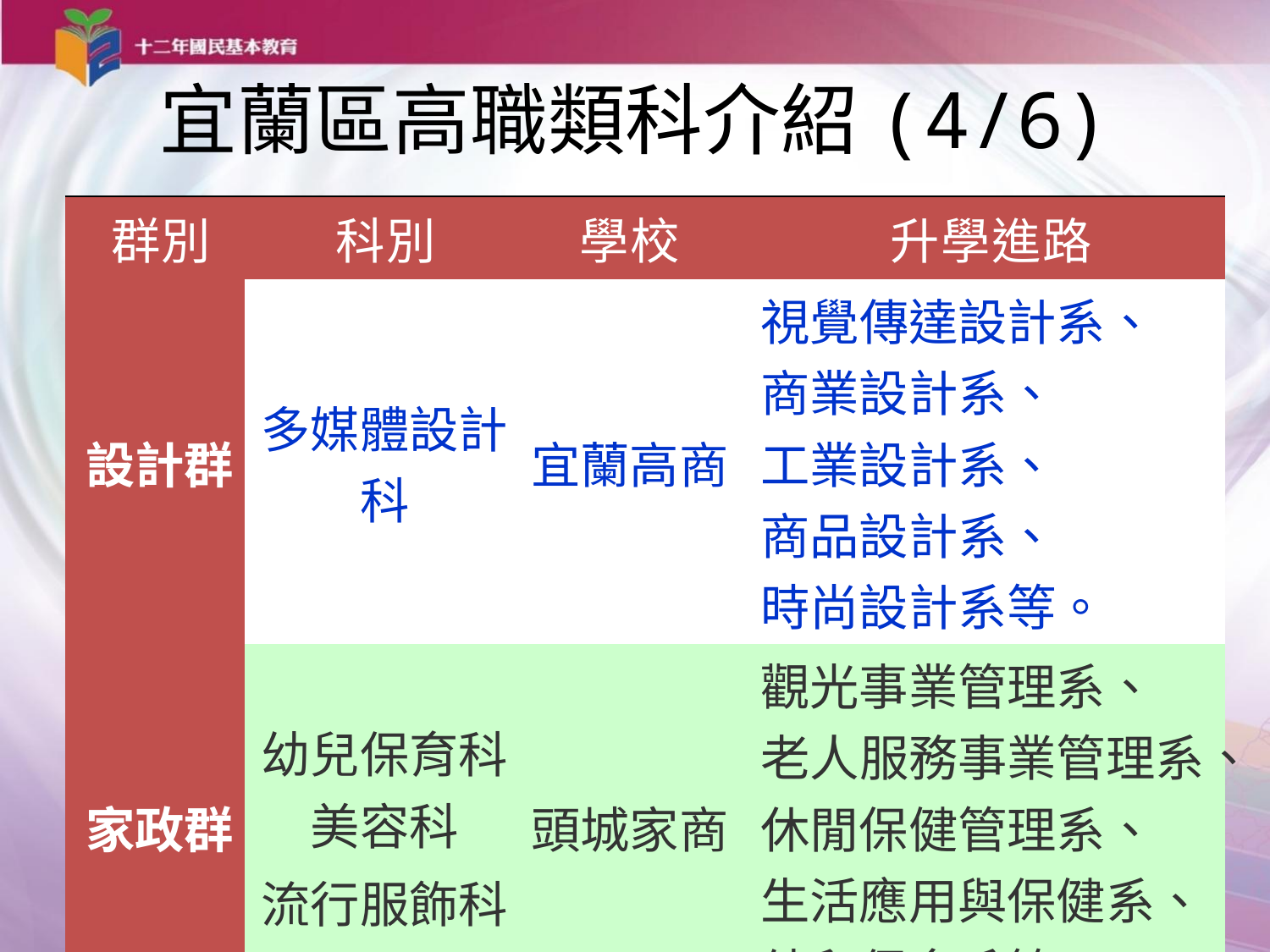

# 宜蘭區高職類科介紹(4/6)
| 群別 | 科別 | 學校 | 升學進路 |
| --- | --- | --- | --- |
| 設計群 | 多媒體設計科 | 宜蘭高商 | 視覺傳達設計系、 商業設計系、 工業設計系、 商品設計系、 時尚設計系等。 |
| 家政群 | 幼兒保育科 美容科 流行服飾科 | 頭城家商 | 觀光事業管理系、 老人服務事業管理系、休閒保健管理系、 生活應用與保健系、 幼兒保育系等 |